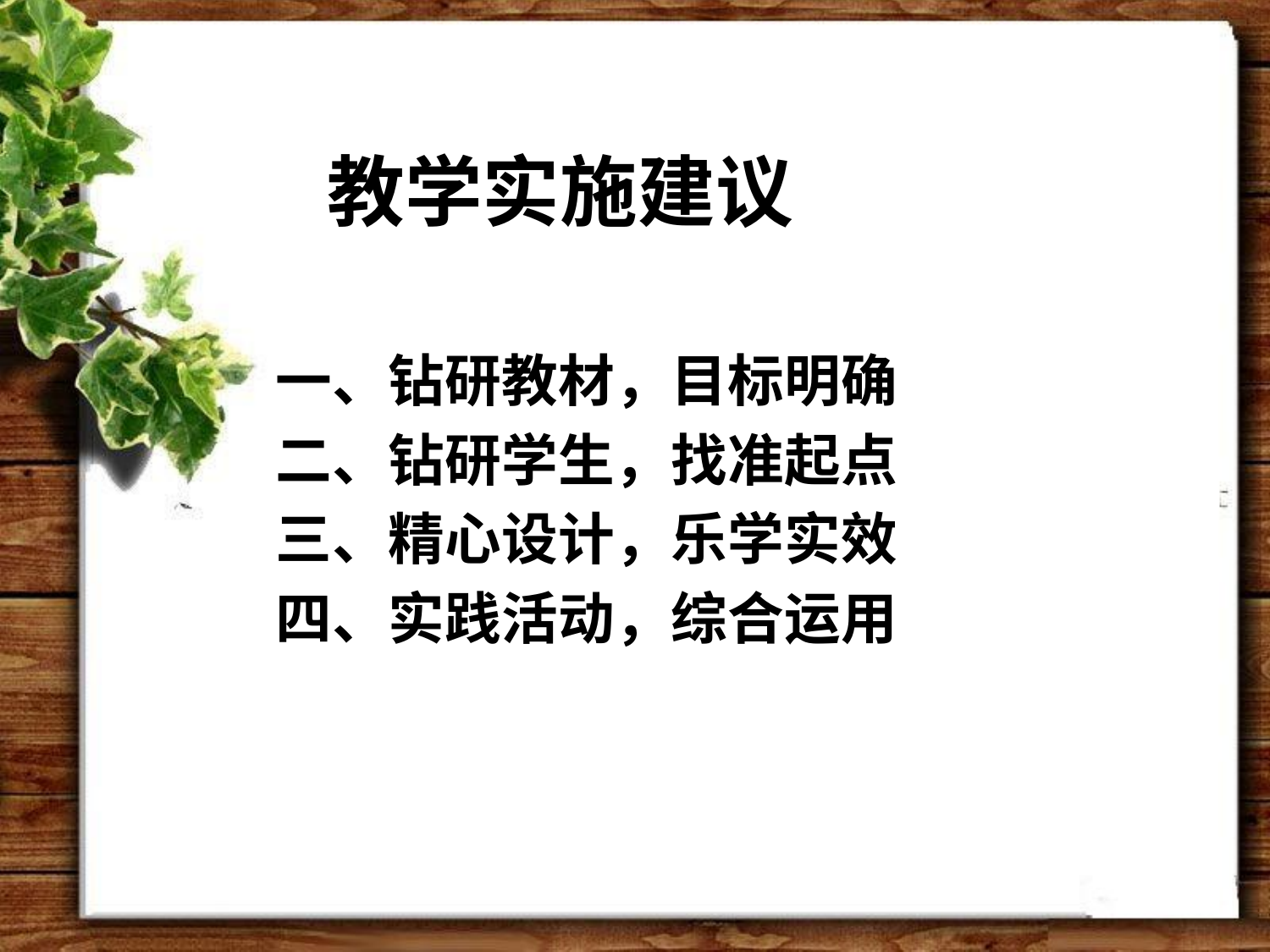

#
       教学实施建议

     一、钻研教材，目标明确
     二、钻研学生，找准起点
     三、精心设计，乐学实效
     四、实践活动，综合运用